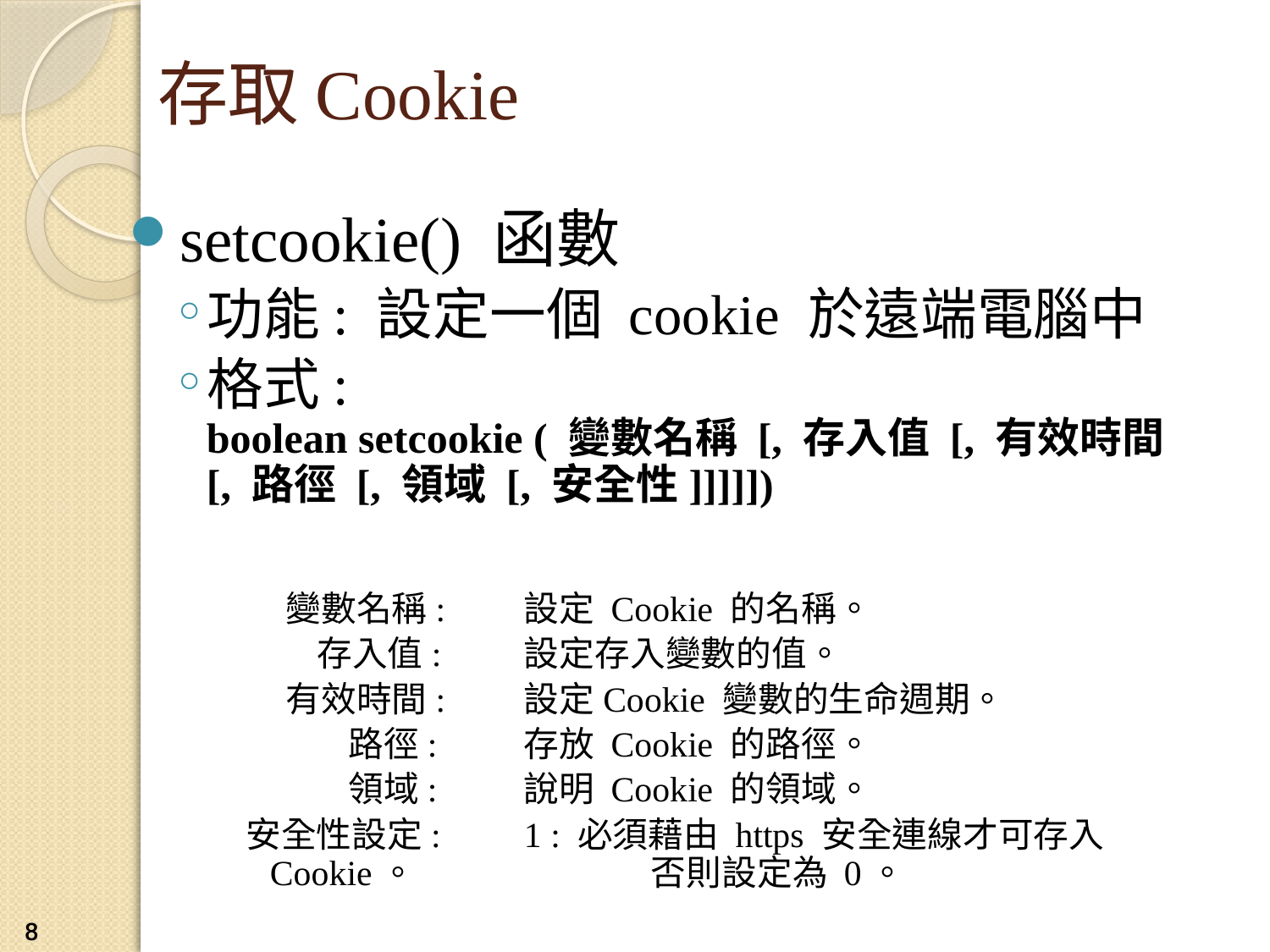

存取Cookie
setcookie() 函數
功能: 設定一個 cookie 於遠端電腦中
格式:
boolean setcookie ( 變數名稱 [, 存入值 [, 有效時間 [, 路徑 [, 領域 [, 安全性]]]]])

    變數名稱: 	設定 Cookie 的名稱。
        存入值:  	設定存入變數的值。
    有效時間:  	設定Cookie 變數的生命週期。
            路徑:  	存放 Cookie 的路徑。
            領域: 	說明 Cookie 的領域。
安全性設定:  	1 : 必須藉由 https 安全連線才可存入 Cookie。 		否則設定為 0。

8